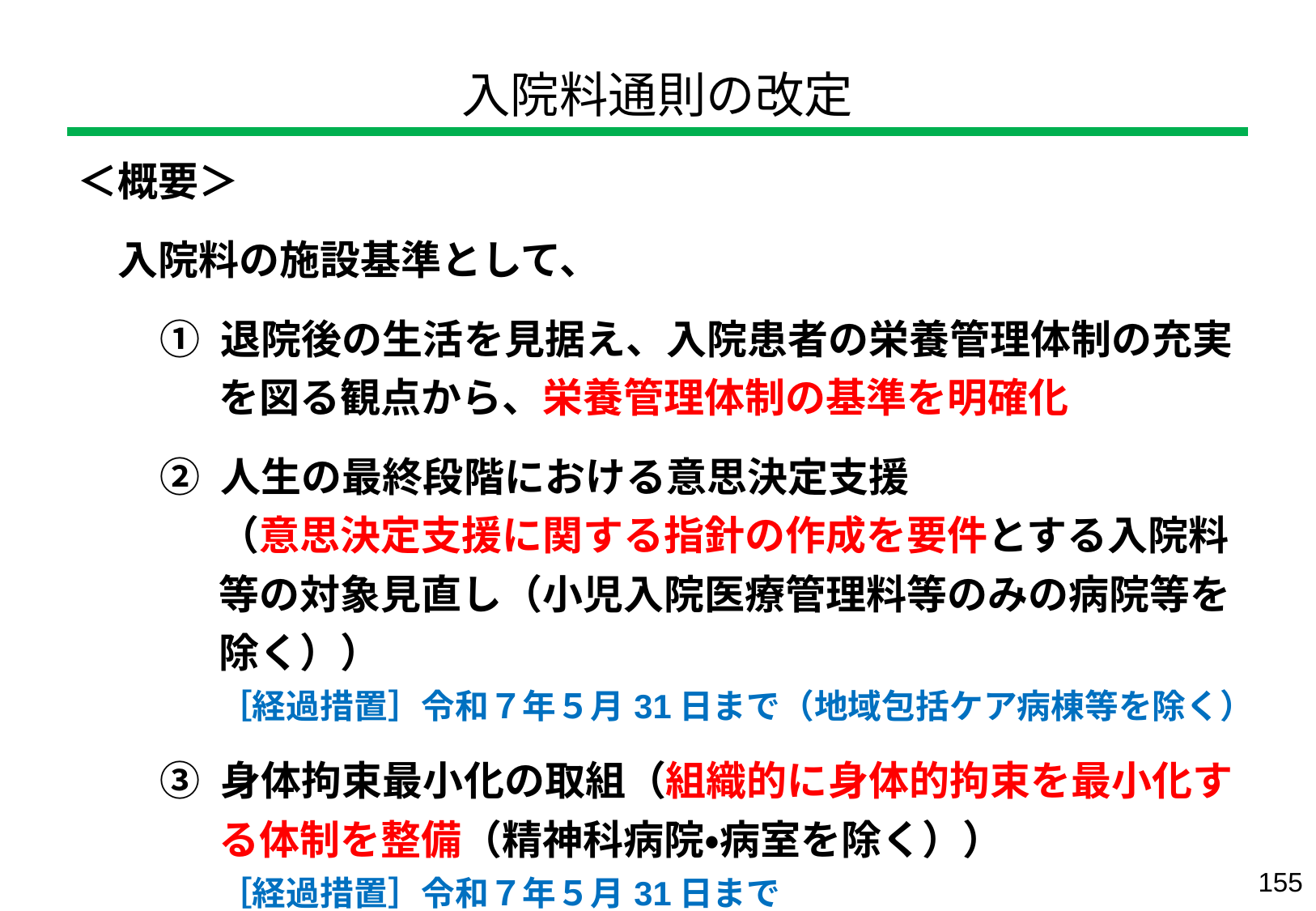

| 入院料通則の改定 |
| --- |
| ＜概要＞ 　入院料の施設基準として、 ① 退院後の生活を見据え、入院患者の栄養管理体制の充実を図る観点から、栄養管理体制の基準を明確化 ② 人生の最終段階における意思決定支援 （意思決定支援に関する指針の作成を要件とする入院料等の対象見直し（小児入院医療管理料等のみの病院等を除く）） ［経過措置］令和７年５月31日まで（地域包括ケア病棟等を除く） ③ 身体拘束最小化の取組（組織的に身体的拘束を最小化する体制を整備（精神科病院・病室を除く）） ［経過措置］令和７年５月31日まで 　が求められるようになる。 |
| --- |
155